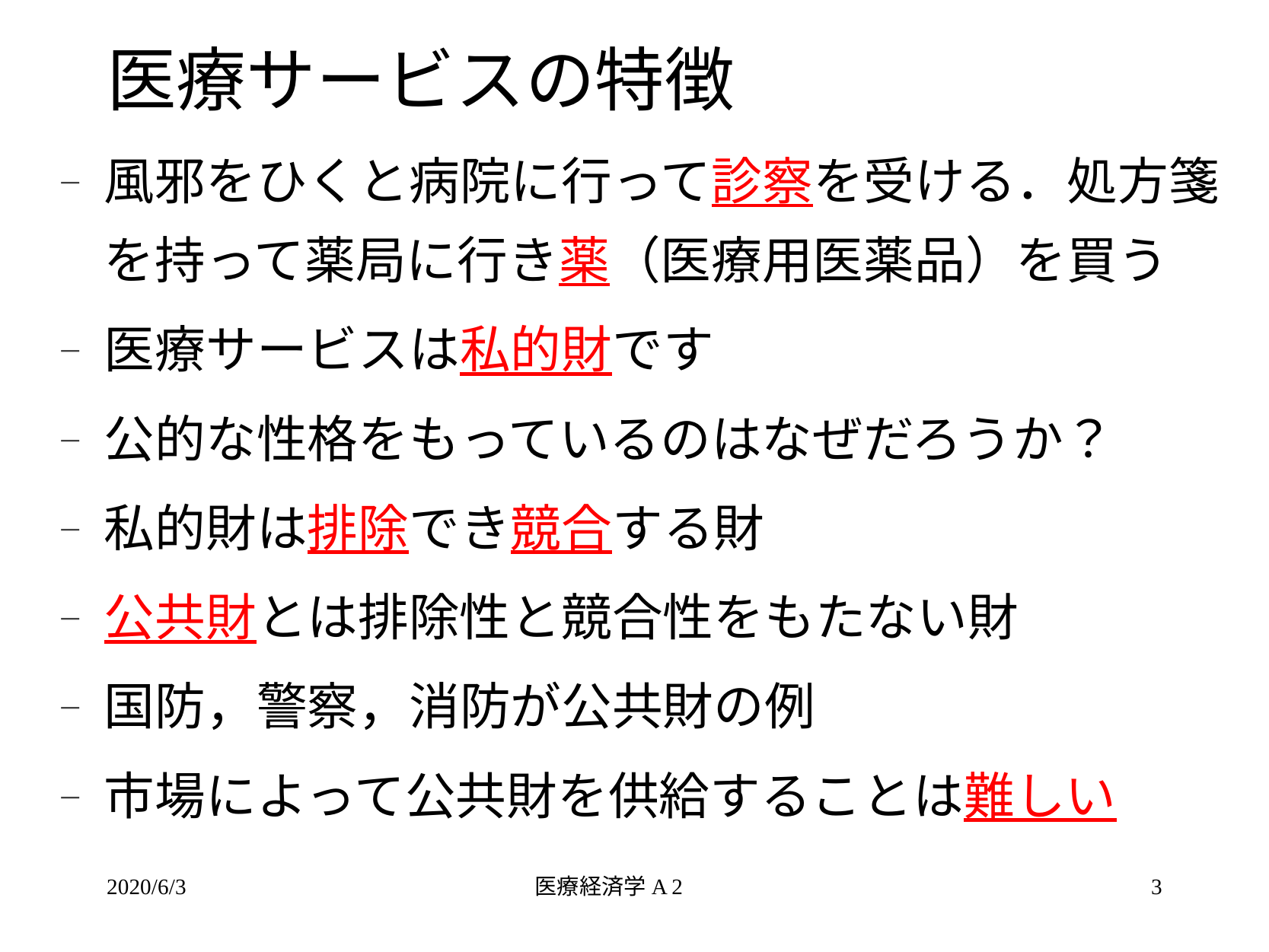

# 医療サービスの特徴
風邪をひくと病院に行って診察を受ける．処方箋を持って薬局に行き薬（医療用医薬品）を買う
医療サービスは私的財です
公的な性格をもっているのはなぜだろうか？
私的財は排除でき競合する財
公共財とは排除性と競合性をもたない財
国防，警察，消防が公共財の例
市場によって公共財を供給することは難しい
2020/6/3
医療経済学A 2
3